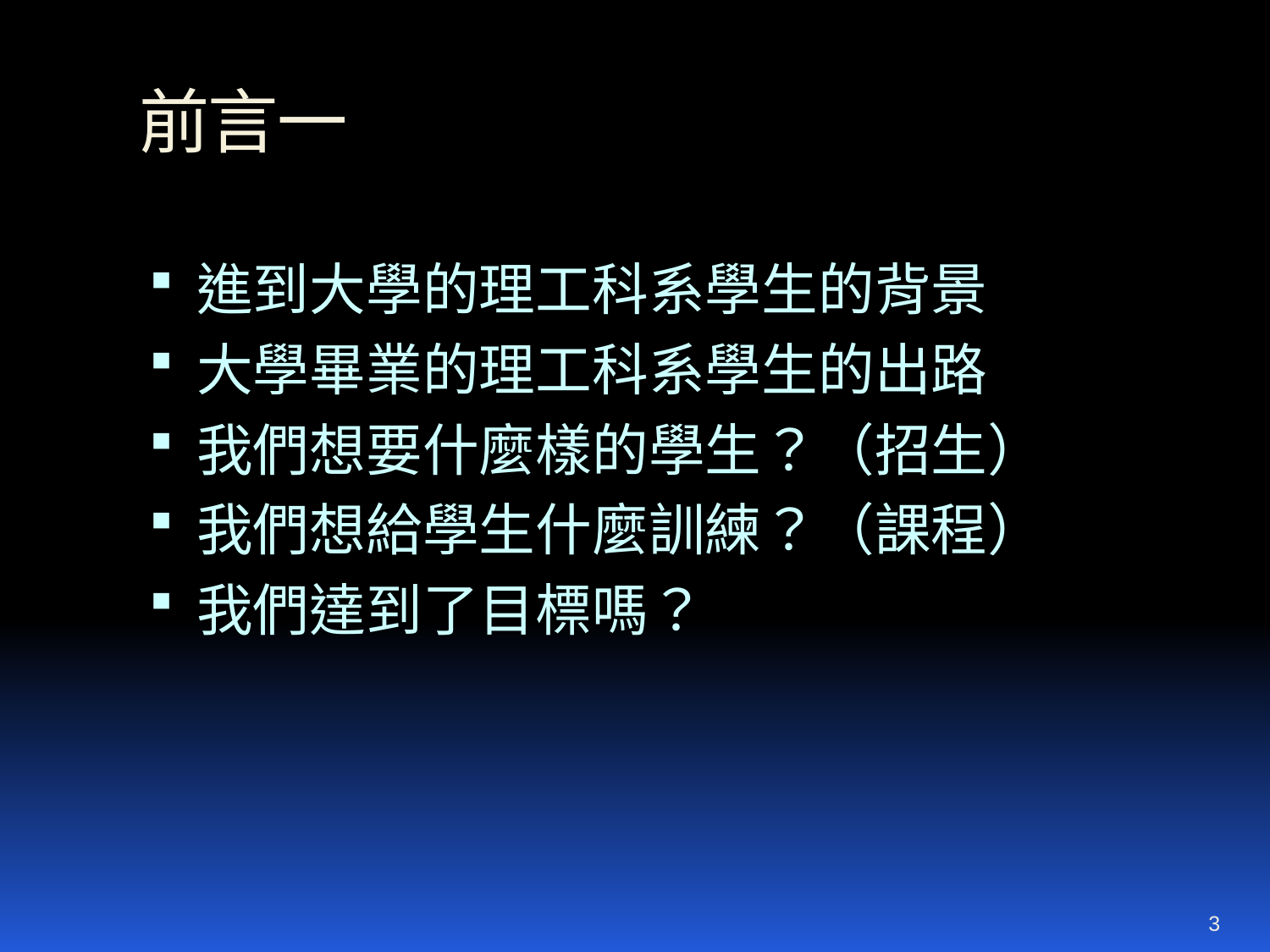

# 前言一
進到大學的理工科系學生的背景
大學畢業的理工科系學生的出路
我們想要什麼樣的學生？（招生）
我們想給學生什麼訓練？（課程）
我們達到了目標嗎？
3